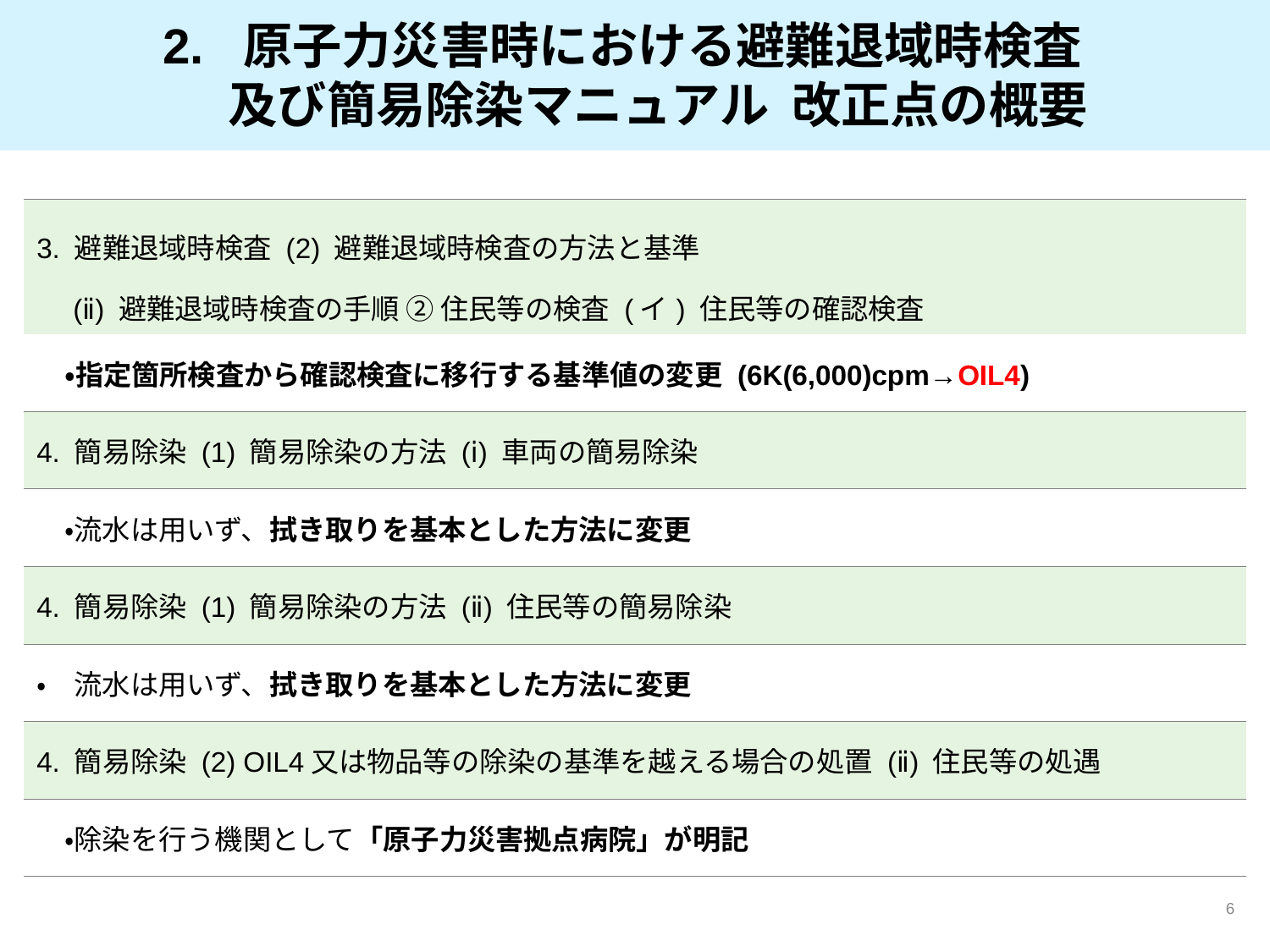

# 2.  原子力災害時における避難退域時検査 　  及び簡易除染マニュアル  改正点の概要
| 3. 避難退域時検査 (2) 避難退域時検査の方法と基準 　(ⅱ) 避難退域時検査の手順 ② 住民等の検査 (イ) 住民等の確認検査 |
| --- |
| ・指定箇所検査から確認検査に移行する基準値の変更 (6K(6,000)cpm→OIL4) |
| 4. 簡易除染 (1) 簡易除染の方法 (ⅰ) 車両の簡易除染 |
| ・流水は用いず、拭き取りを基本とした方法に変更 |
| 4. 簡易除染 (1) 簡易除染の方法 (ⅱ) 住民等の簡易除染 |
| ・　流水は用いず、拭き取りを基本とした方法に変更 |
| 4. 簡易除染 (2) OIL4又は物品等の除染の基準を越える場合の処置 (ⅱ) 住民等の処遇 |
| ・除染を行う機関として「原子力災害拠点病院」が明記 |
6